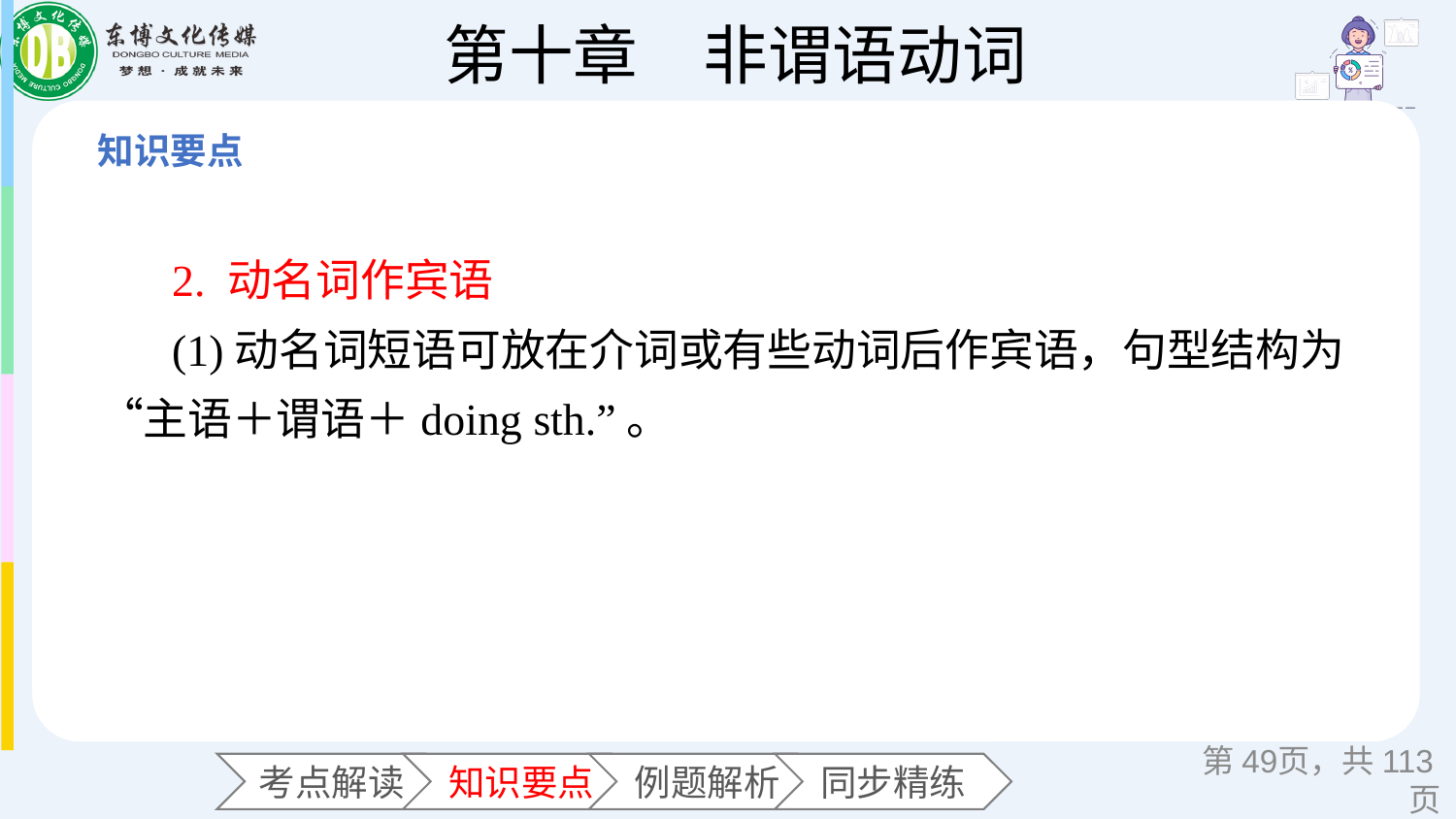

2. 动名词作宾语
(1)动名词短语可放在介词或有些动词后作宾语，句型结构为“主语＋谓语＋doing sth.”。
第49页，共113页